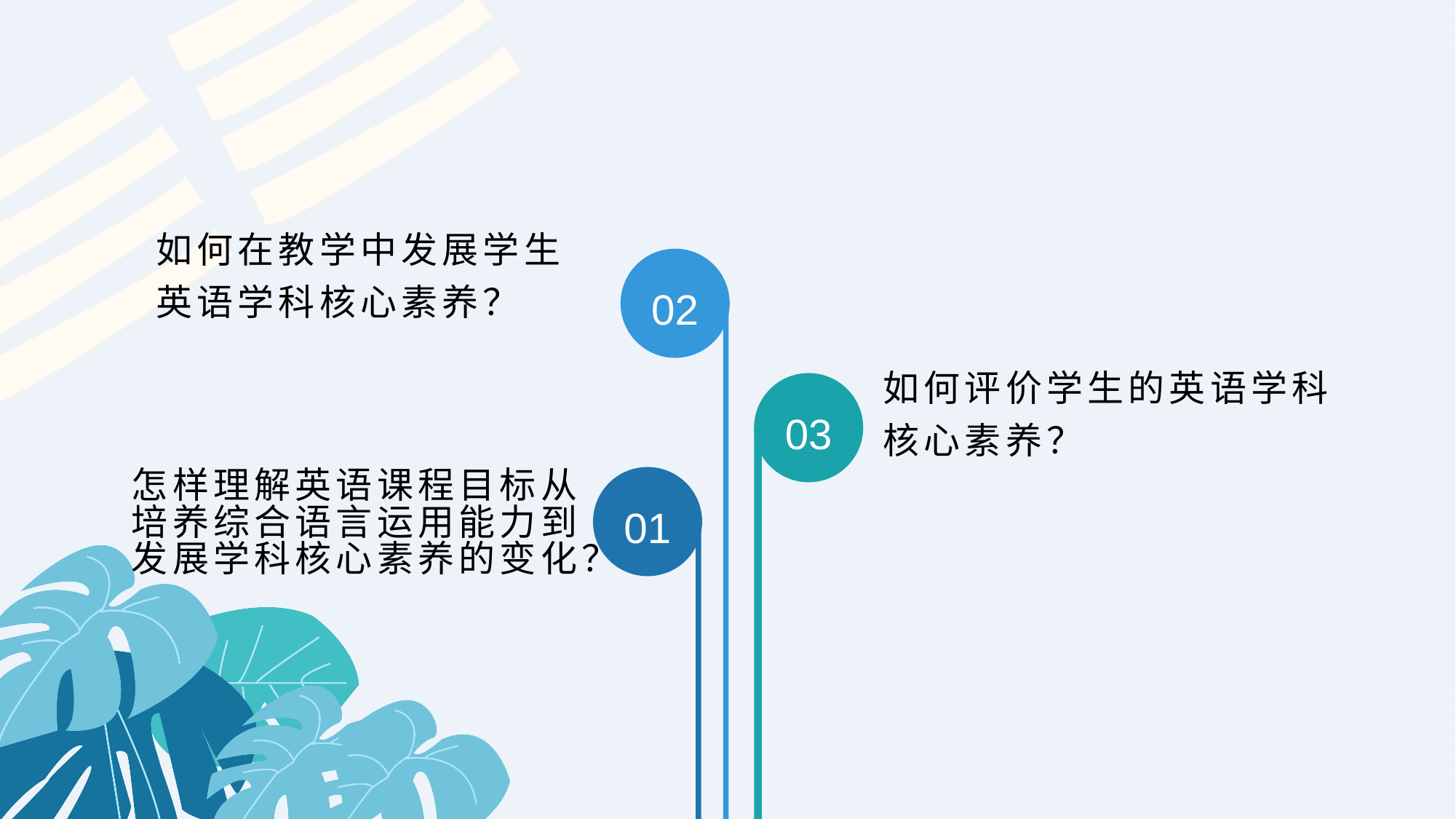

如何在教学中发展学生英语学科核心素养？
02

如何评价学生的英语学科核心素养？
03
怎样理解英语课程目标从培养综合语言运用能力到发展学科核心素养的变化？

01